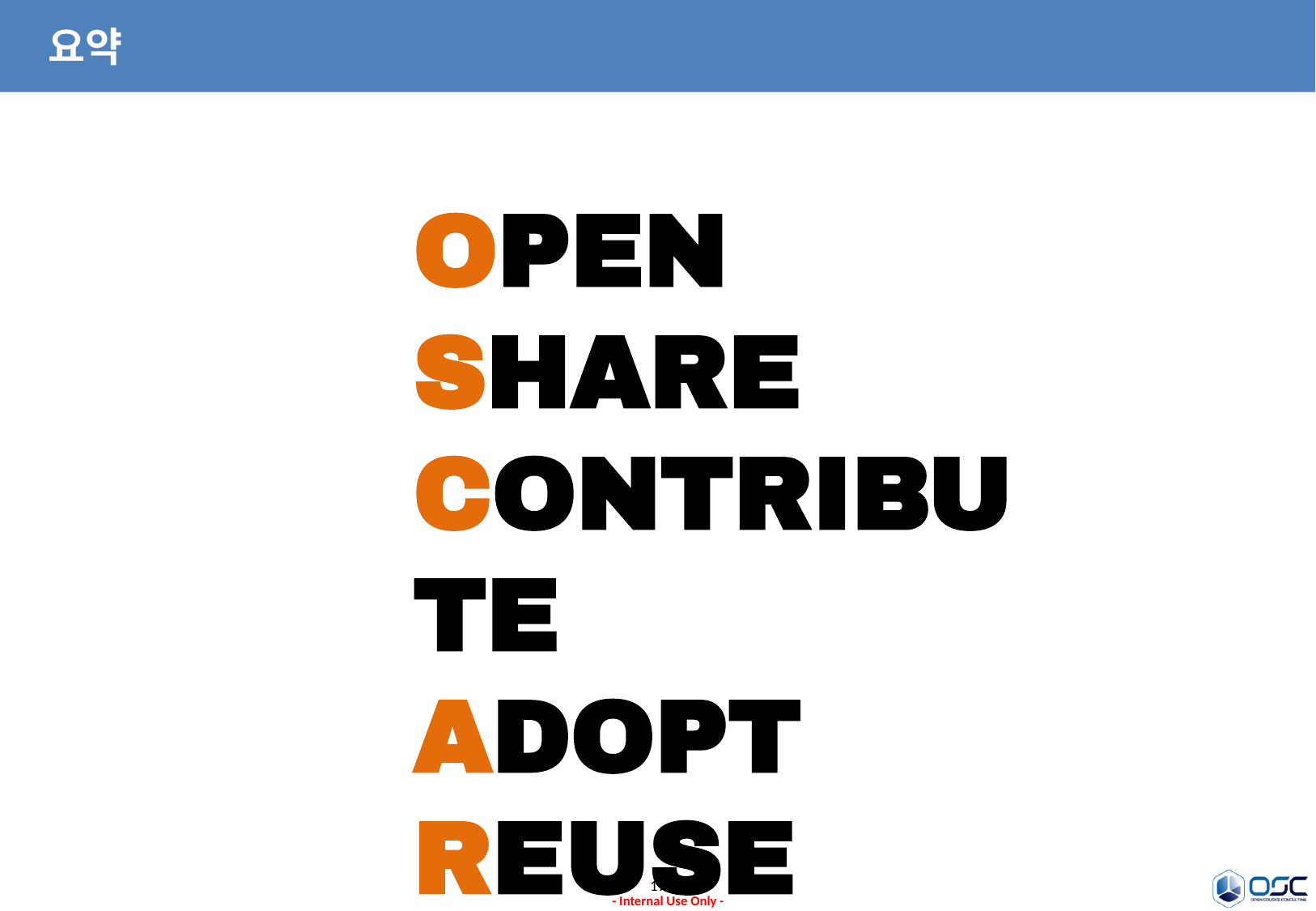

# 요약
Open
Share
Contribute
Adopt
Reuse